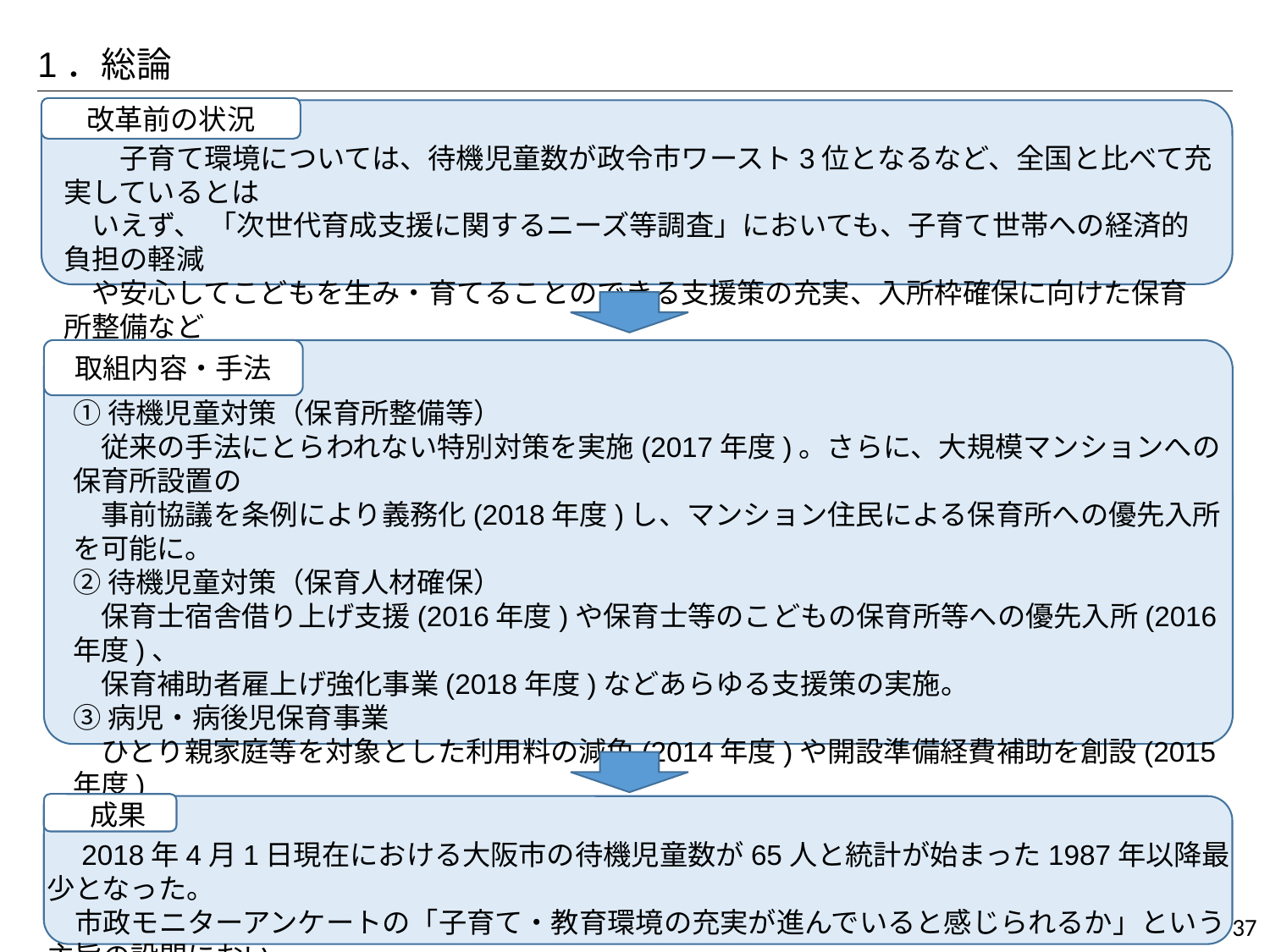

1．総論
改革前の状況

　　子育て環境については、待機児童数が政令市ワースト3位となるなど、全国と比べて充実しているとは
　いえず、 「次世代育成支援に関するニーズ等調査」においても、子育て世帯への経済的負担の軽減
　や安心してこどもを生み・育てることのできる支援策の充実、入所枠確保に向けた保育所整備など
　「子育てしやすい環境整備」のさらなる充実が求められている状況にあった。

取組内容・手法

①待機児童対策（保育所整備等）
　従来の手法にとらわれない特別対策を実施(2017年度)。さらに、大規模マンションへの保育所設置の
　事前協議を条例により義務化(2018年度)し、マンション住民による保育所への優先入所を可能に。
②待機児童対策（保育人材確保）
　保育士宿舎借り上げ支援(2016年度)や保育士等のこどもの保育所等への優先入所(2016年度)、
　保育補助者雇上げ強化事業(2018年度)などあらゆる支援策の実施。
③病児・病後児保育事業
　ひとり親家庭等を対象とした利用料の減免(2014年度)や開設準備経費補助を創設(2015年度)
④こども医療費助成　【政令市初】
　18歳までの入・通院医療費助成を実施(2017年度)

　成果

　2018年4月1日現在における大阪市の待機児童数が65人と統計が始まった1987年以降最少となった。
　市政モニターアンケートの「子育て・教育環境の充実が進んでいると感じられるか」という主旨の設問におい
て、肯定的な回答が22.7ポイント上昇（2013年10月→2018年1月）。
37